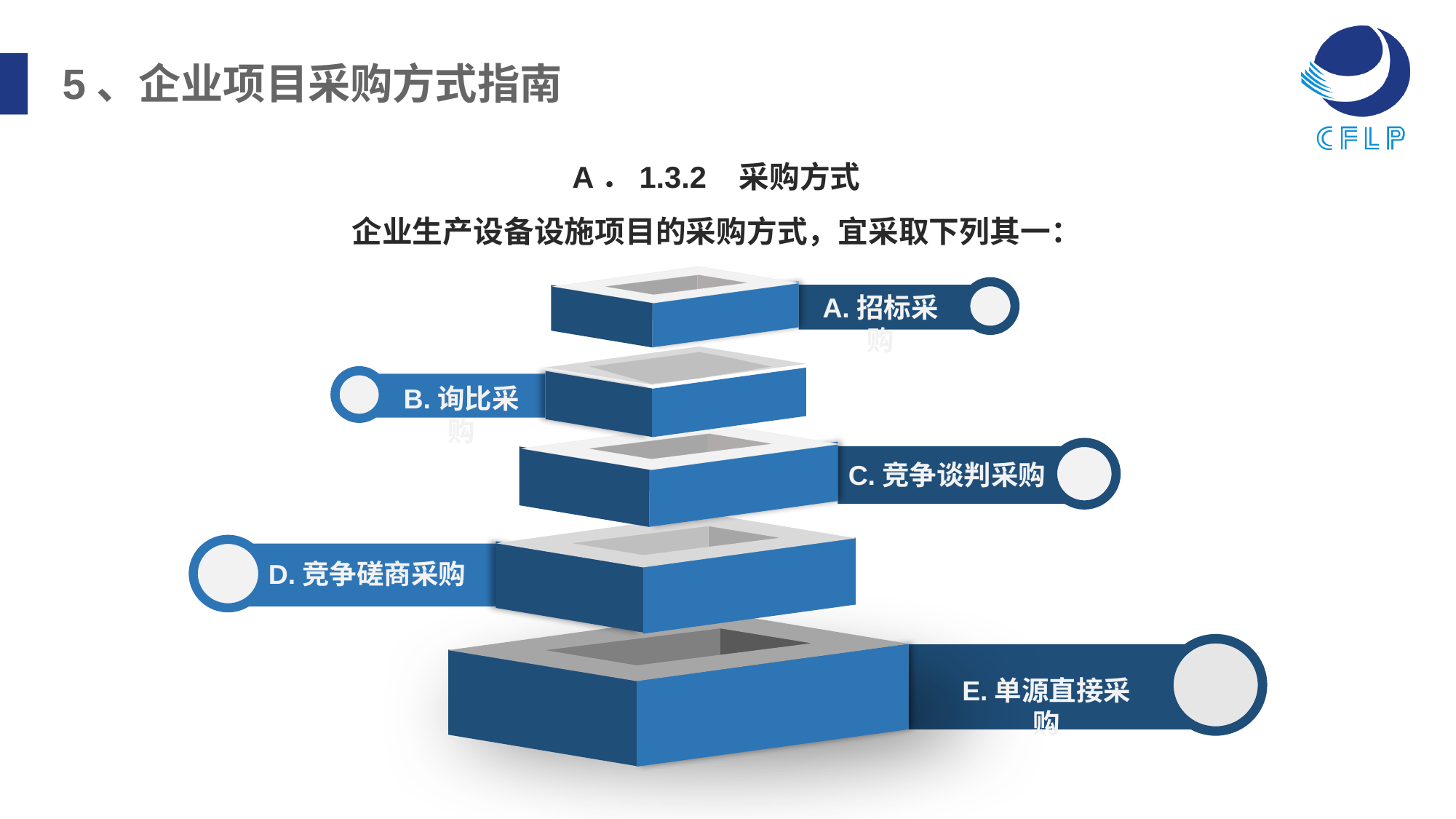

5、企业项目采购方式指南

A．1.3.2   采购方式
企业生产设备设施项目的采购方式，宜采取下列其一：

A.招标采购

B.询比采购

C.竞争谈判采购

D.竞争磋商采购

E.单源直接采购